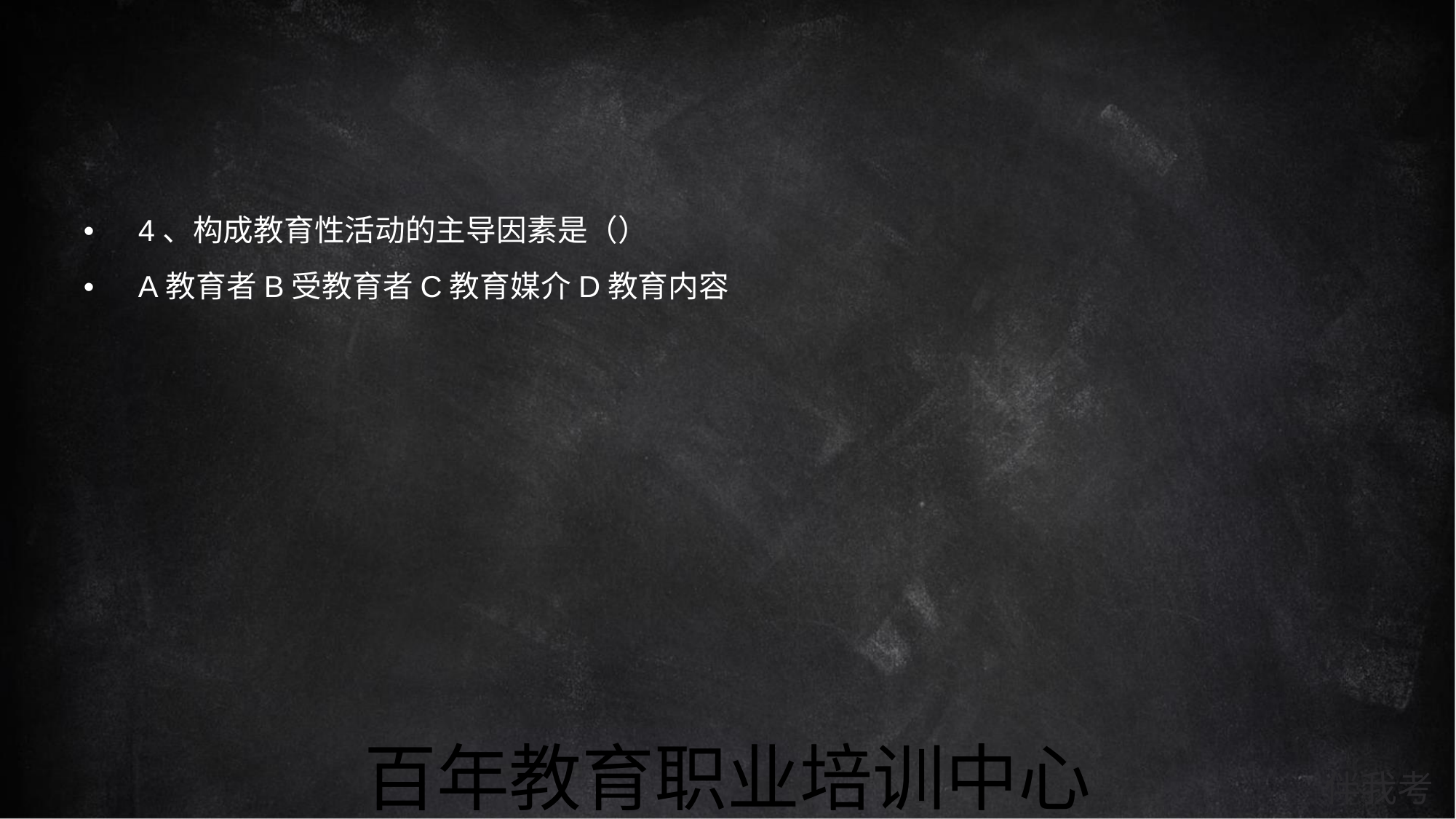

• 4、构成教育性活动的主导因素是（）
• A教育者B受教育者C教育媒介D教育内容
百年教育职业培训中心
伴我考